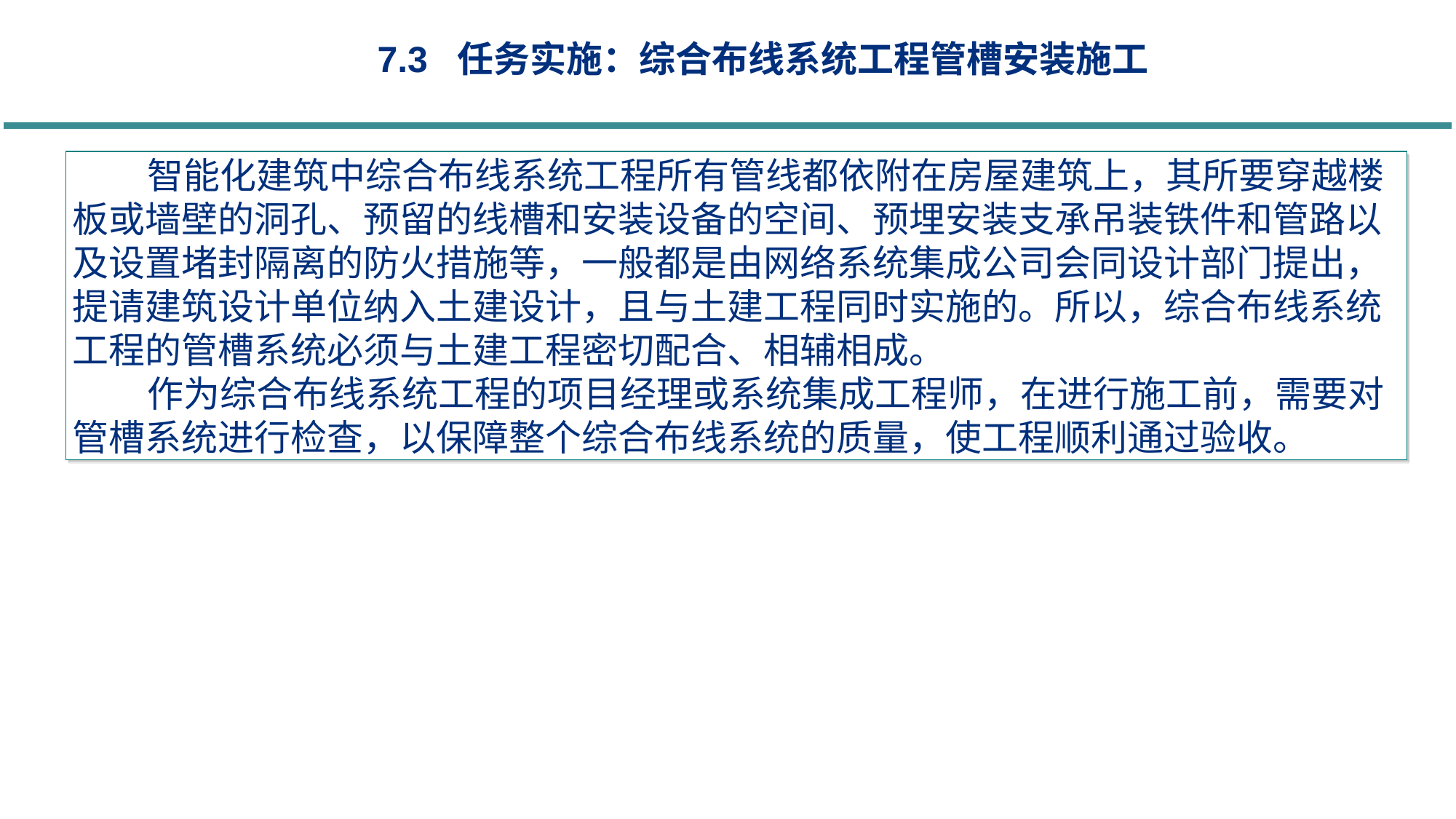

7.3  任务实施：综合布线系统工程管槽安装施工
智能化建筑中综合布线系统工程所有管线都依附在房屋建筑上，其所要穿越楼板或墙壁的洞孔、预留的线槽和安装设备的空间、预埋安装支承吊装铁件和管路以及设置堵封隔离的防火措施等，一般都是由网络系统集成公司会同设计部门提出，提请建筑设计单位纳入土建设计，且与土建工程同时实施的。所以，综合布线系统工程的管槽系统必须与土建工程密切配合、相辅相成。
作为综合布线系统工程的项目经理或系统集成工程师，在进行施工前，需要对管槽系统进行检查，以保障整个综合布线系统的质量，使工程顺利通过验收。